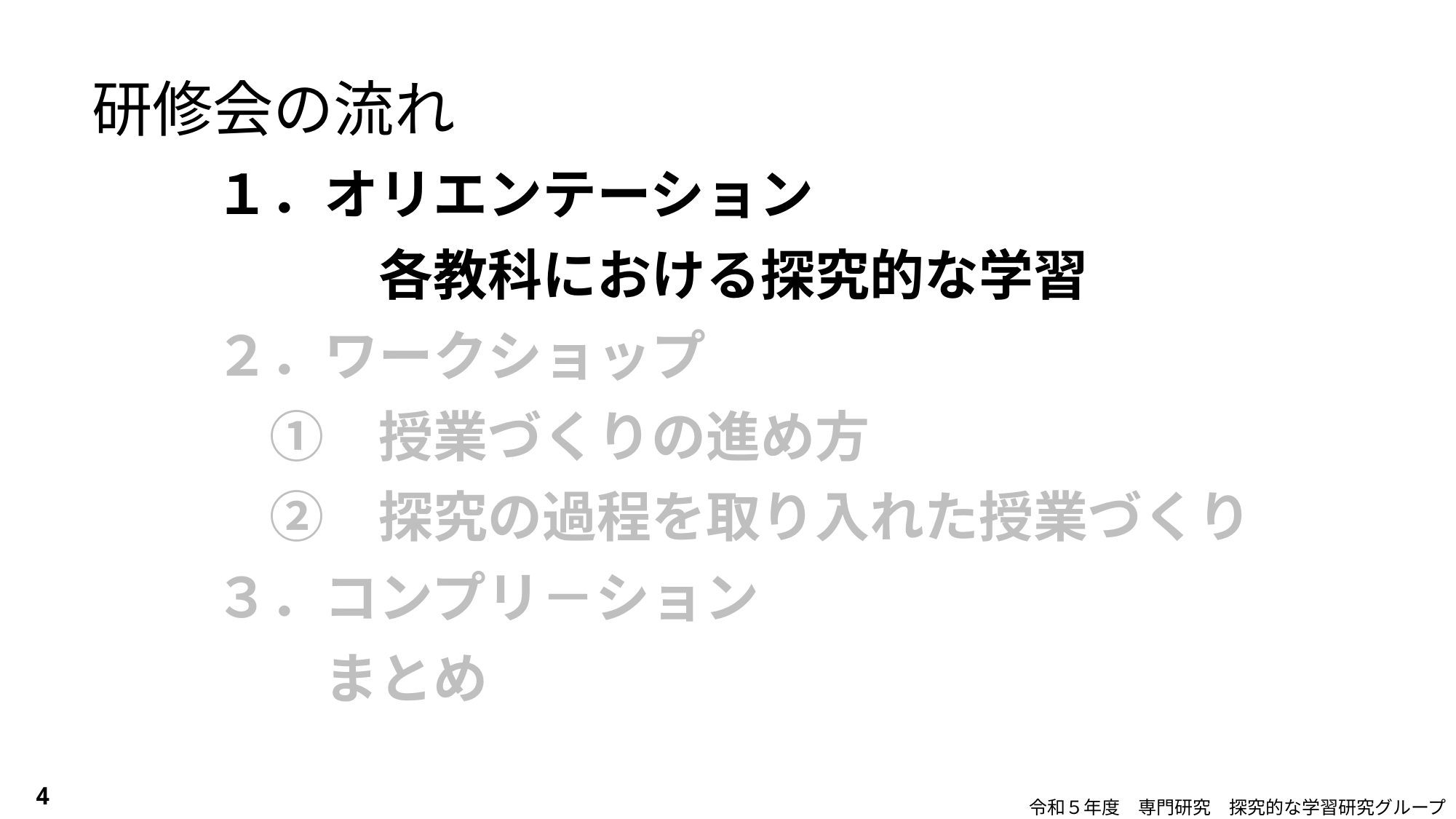

# 研修会の流れ
１．オリエンテーション
　　　各教科における探究的な学習
２．ワークショップ
　①　授業づくりの進め方
　②　探究の過程を取り入れた授業づくり
３．コンプリ－ション
　　まとめ

4
令和５年度　専門研究　探究的な学習研究グループ